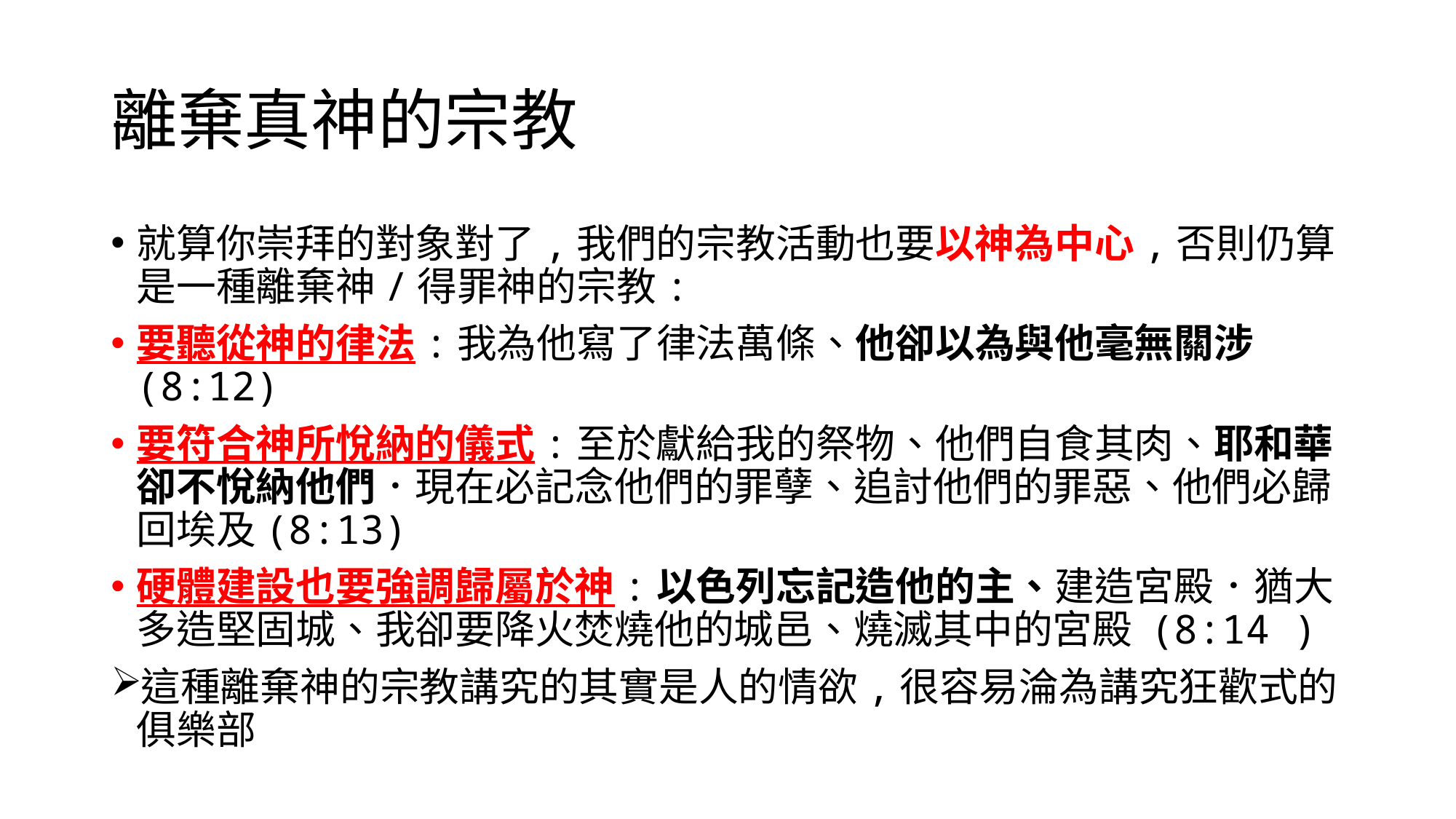

# 離棄真神的宗教
就算你崇拜的對象對了,我們的宗教活動也要以神為中心,否則仍算是一種離棄神/得罪神的宗教:
要聽從神的律法:我為他寫了律法萬條、他卻以為與他毫無關涉(8:12)
要符合神所悅納的儀式:至於獻給我的祭物、他們自食其肉、耶和華卻不悅納他們．現在必記念他們的罪孽、追討他們的罪惡、他們必歸回埃及(8:13)
硬體建設也要強調歸屬於神:以色列忘記造他的主、建造宮殿．猶大多造堅固城、我卻要降火焚燒他的城邑、燒滅其中的宮殿 (8:14 )
這種離棄神的宗教講究的其實是人的情欲,很容易淪為講究狂歡式的俱樂部